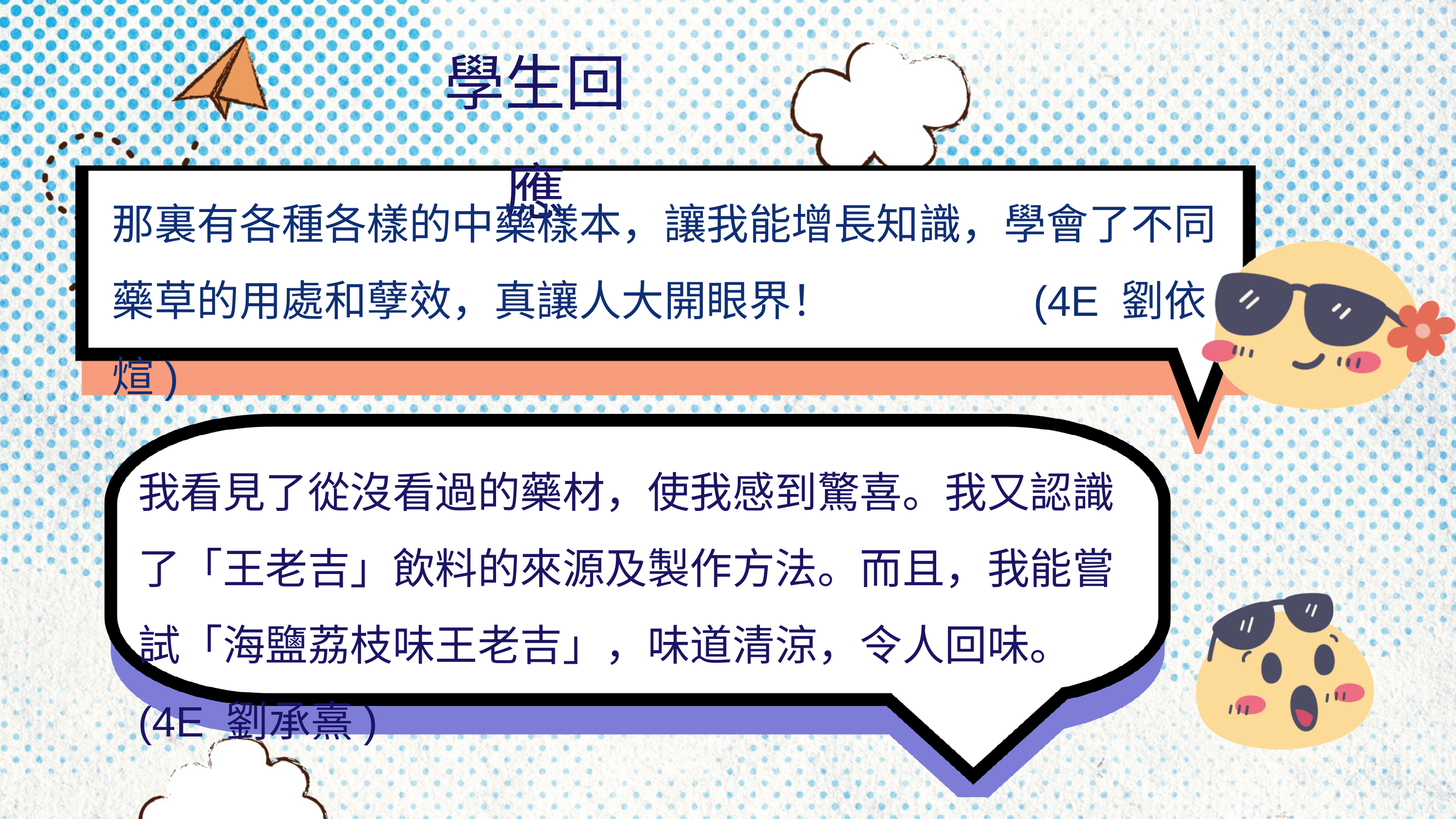

學生回應

那裏有各種各樣的中藥樣本，讓我能增長知識，學會了不同藥草的用處和孽效，真讓人大開眼界！                    (4E 劉依煊)

我看見了從沒看過的藥材，使我感到驚喜。我又認識了「王老吉」飲料的來源及製作方法。而且，我能嘗試「海鹽荔枝味王老吉」，味道清涼，令人回味。        (4E 劉承熹)